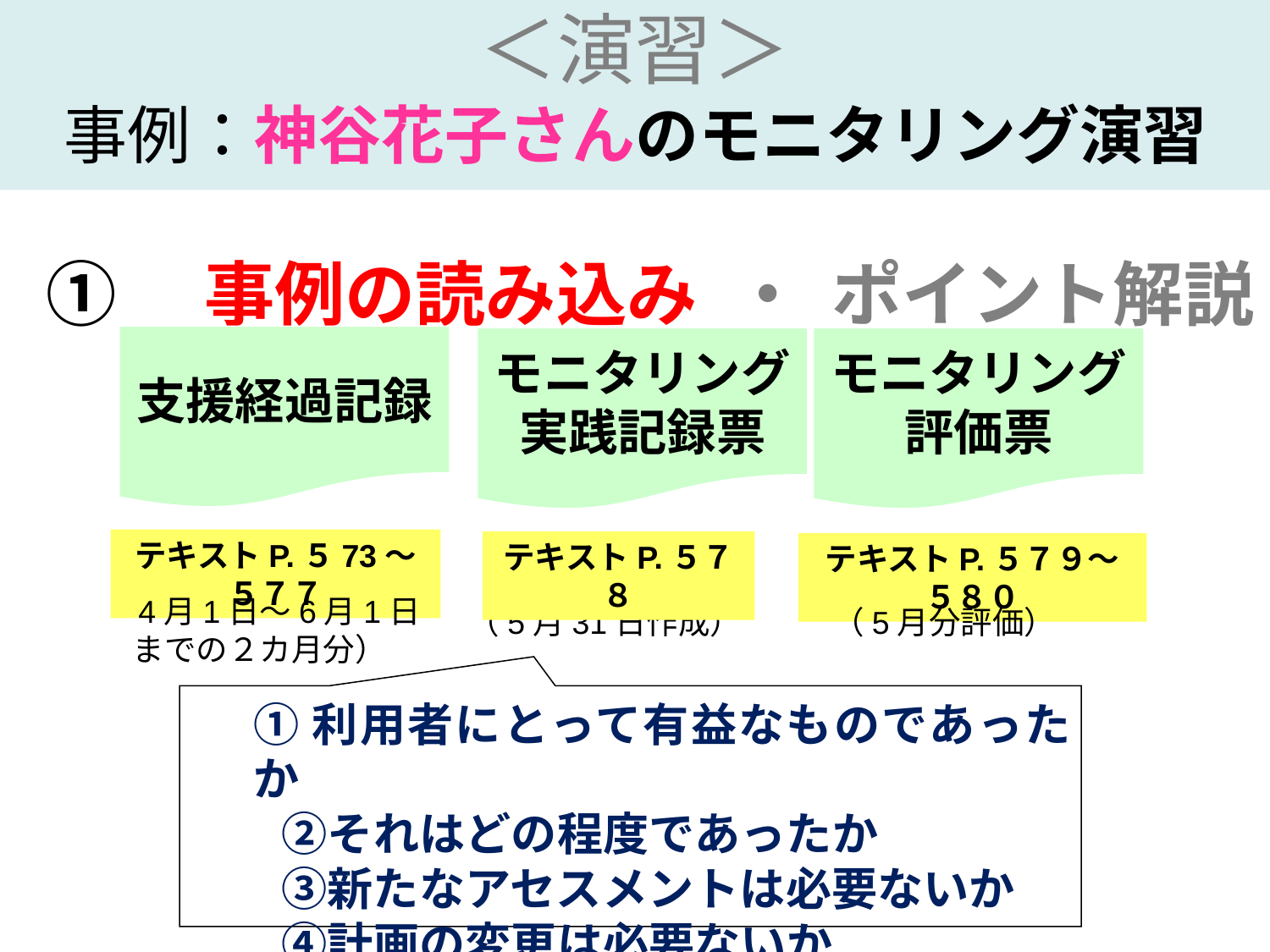

# ＜演習＞ 事例：神谷花子さんのモニタリング演習
①　事例の読み込み　・　ポイント解説

支援経過記録
モニタリング
実践記録票
モニタリング
評価票
テキストP.５73～５７７
テキストP.５７８
テキストP.５７９～５８０
4月1日～6月1日までの２カ月分）
（5月31日作成）
（5月分評価）
①利用者にとって有益なものであったか
　　②それはどの程度であったか
　　③新たなアセスメントは必要ないか
　　④計画の変更は必要ないか